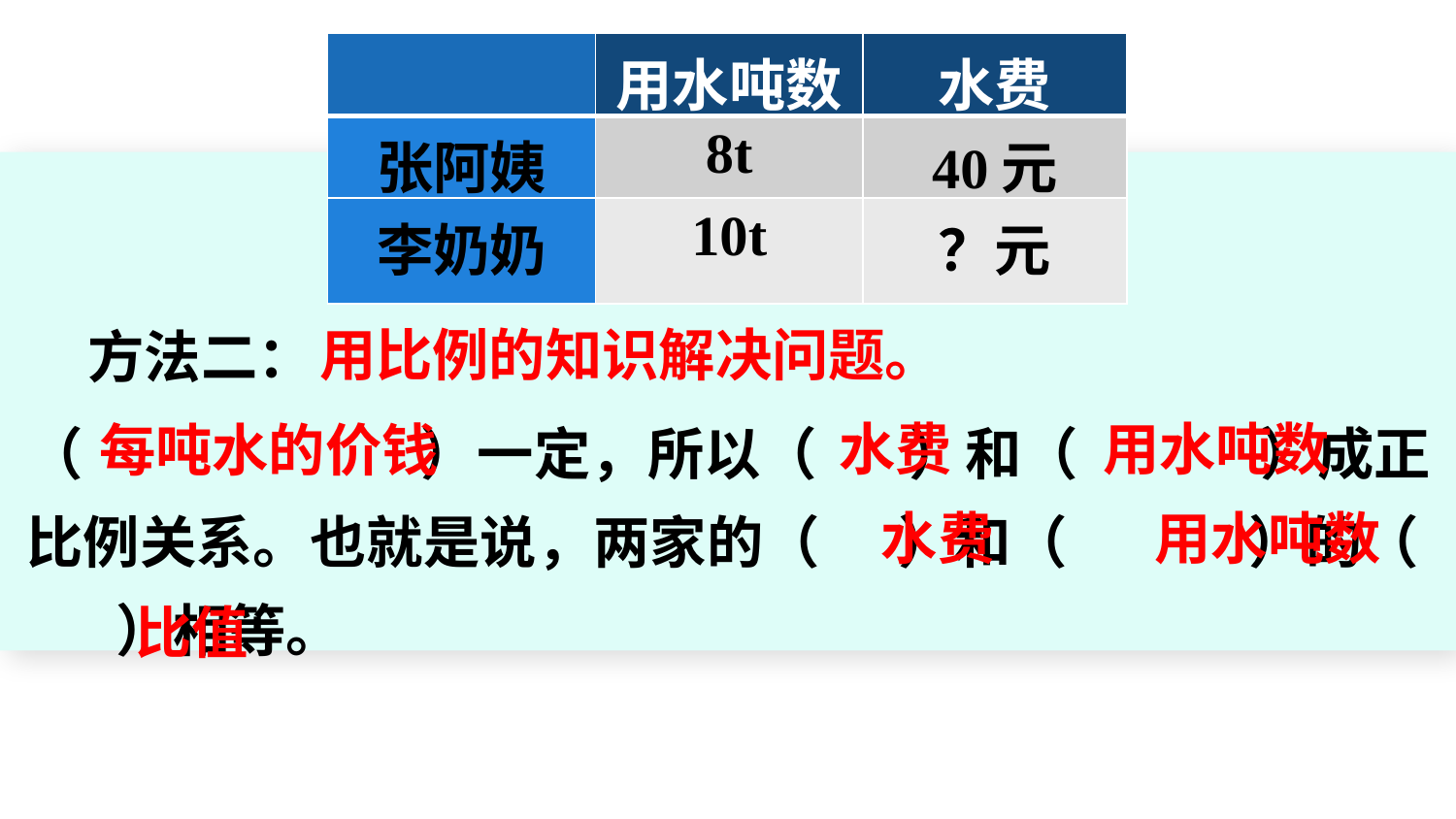

|  | 用水吨数 | 水费 |
| --- | --- | --- |
| 张阿姨 | 8t | 40元 |
| 李奶奶 | 10t | ？元 |
用比例的知识解决问题。
方法二：
（                          ）一定，所以（       ）和（              ）成正比例关系。也就是说，两家的（      ）和（              ）的（         ）相等。
用水吨数
水费
每吨水的价钱
水费
用水吨数
比值